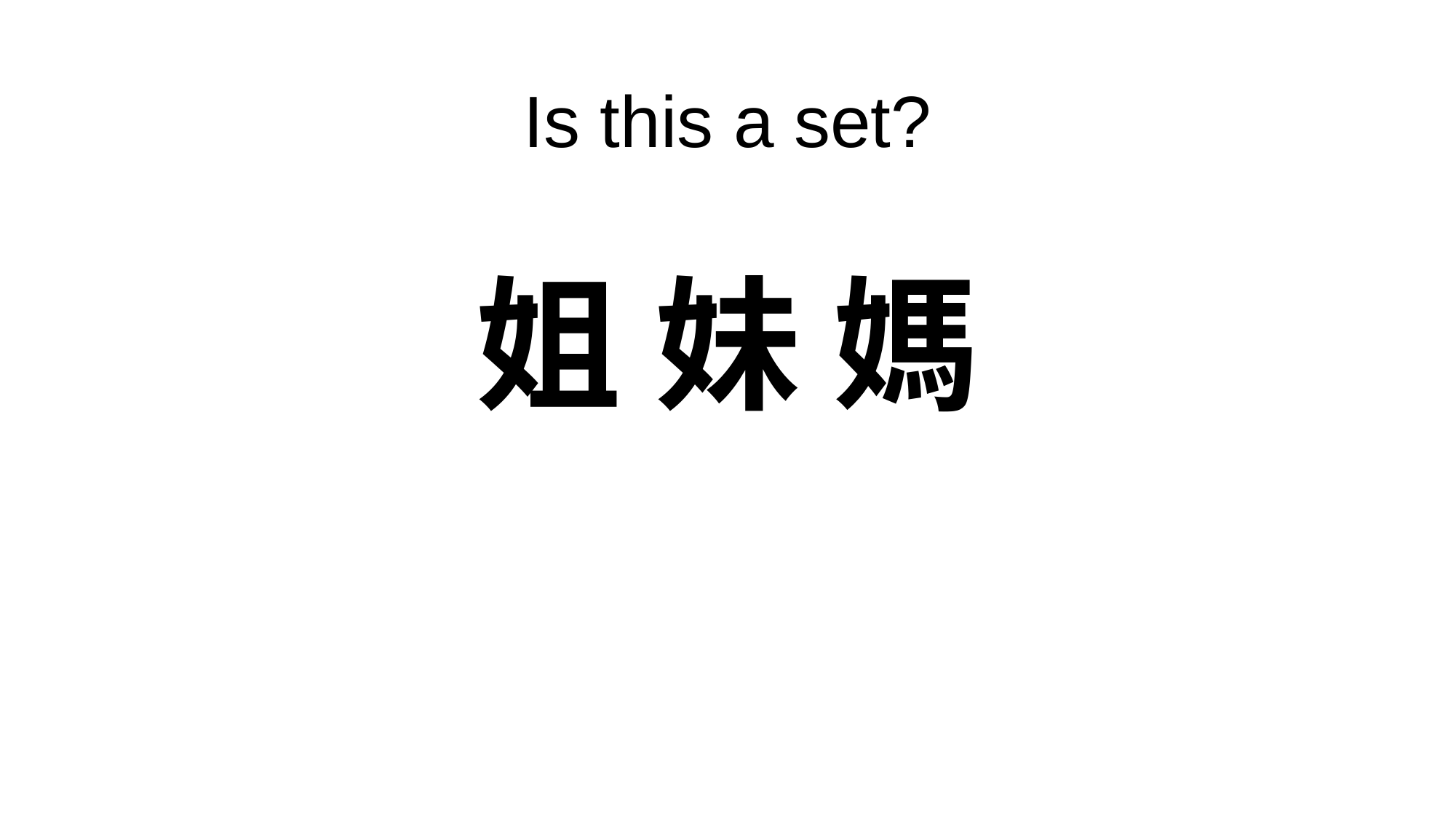

# Is this a set? 姐 妹 媽